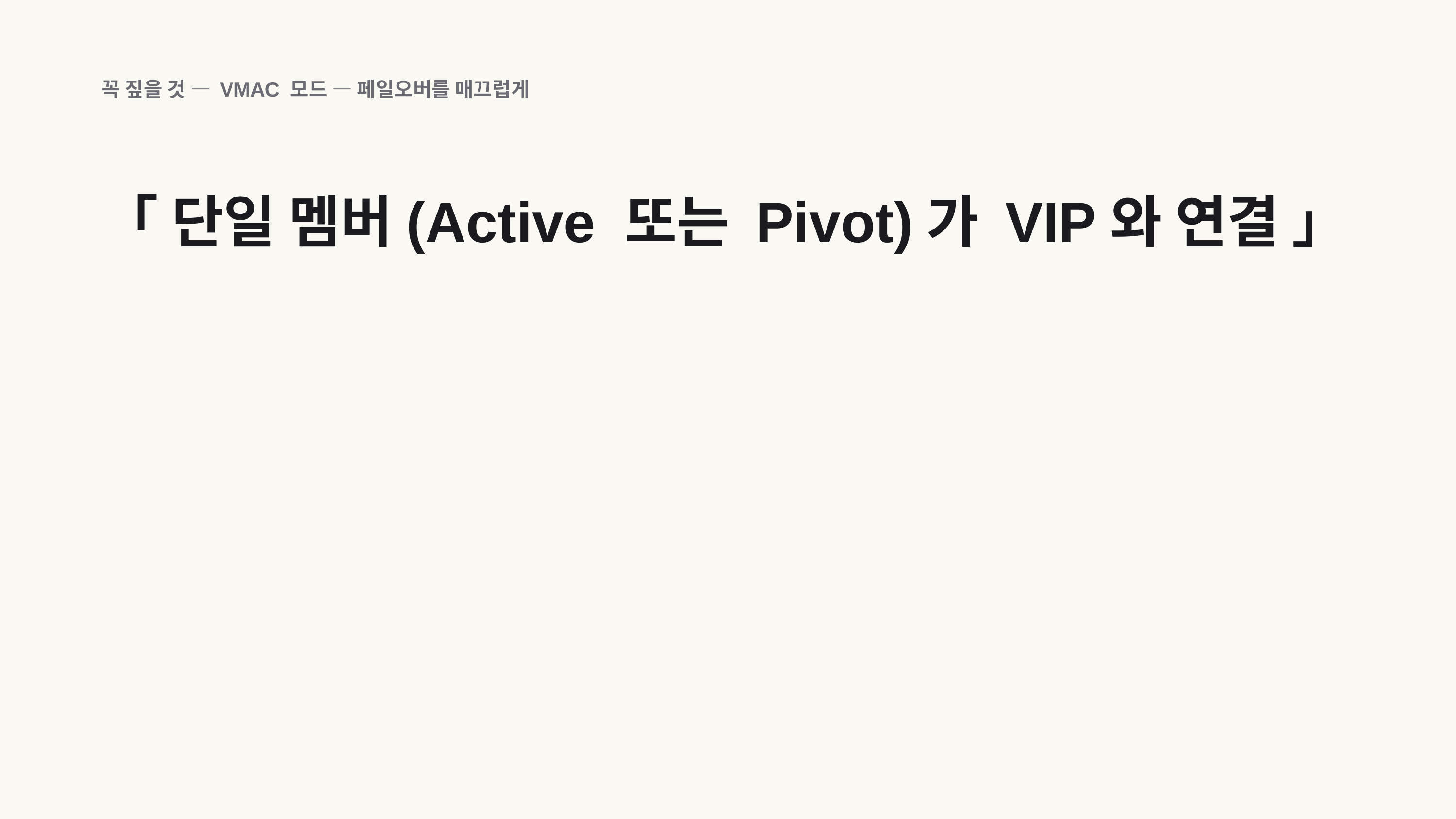

꼭 짚을 것 — VMAC 모드 — 페일오버를 매끄럽게
「 단일 멤버(Active 또는 Pivot)가 VIP와 연결 」